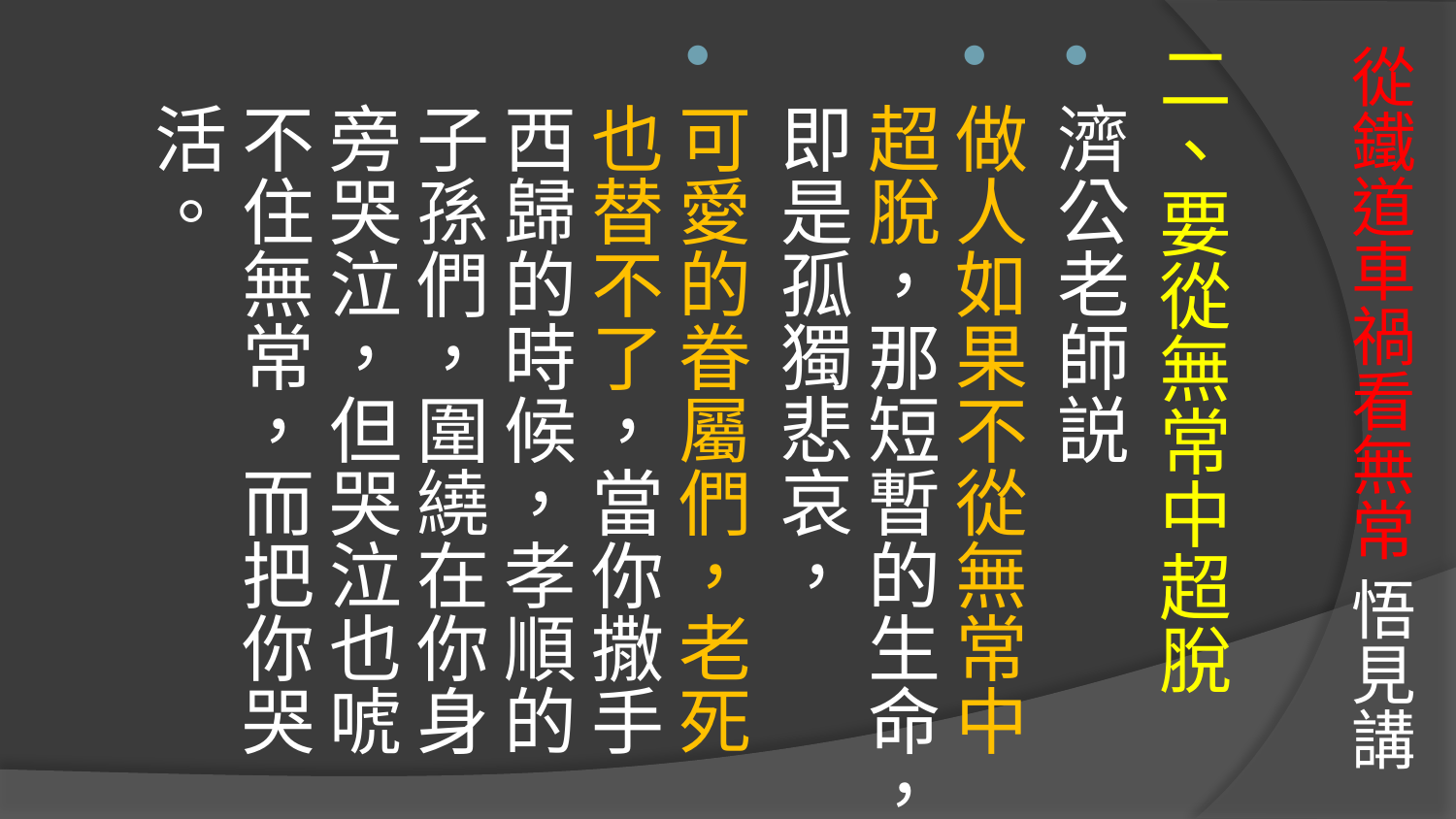

二、要從無常中超脫
濟公老師説
做人如果不從無常中超脫，那短暫的生命，即是孤獨悲哀，
可愛的眷屬們，老死也替不了，當你撒手西歸的時候，孝順的子孫們，圍繞在你身旁哭泣，但哭泣也唬不住無常，而把你哭活。

# 從鐵道車禍看無常 悟見講